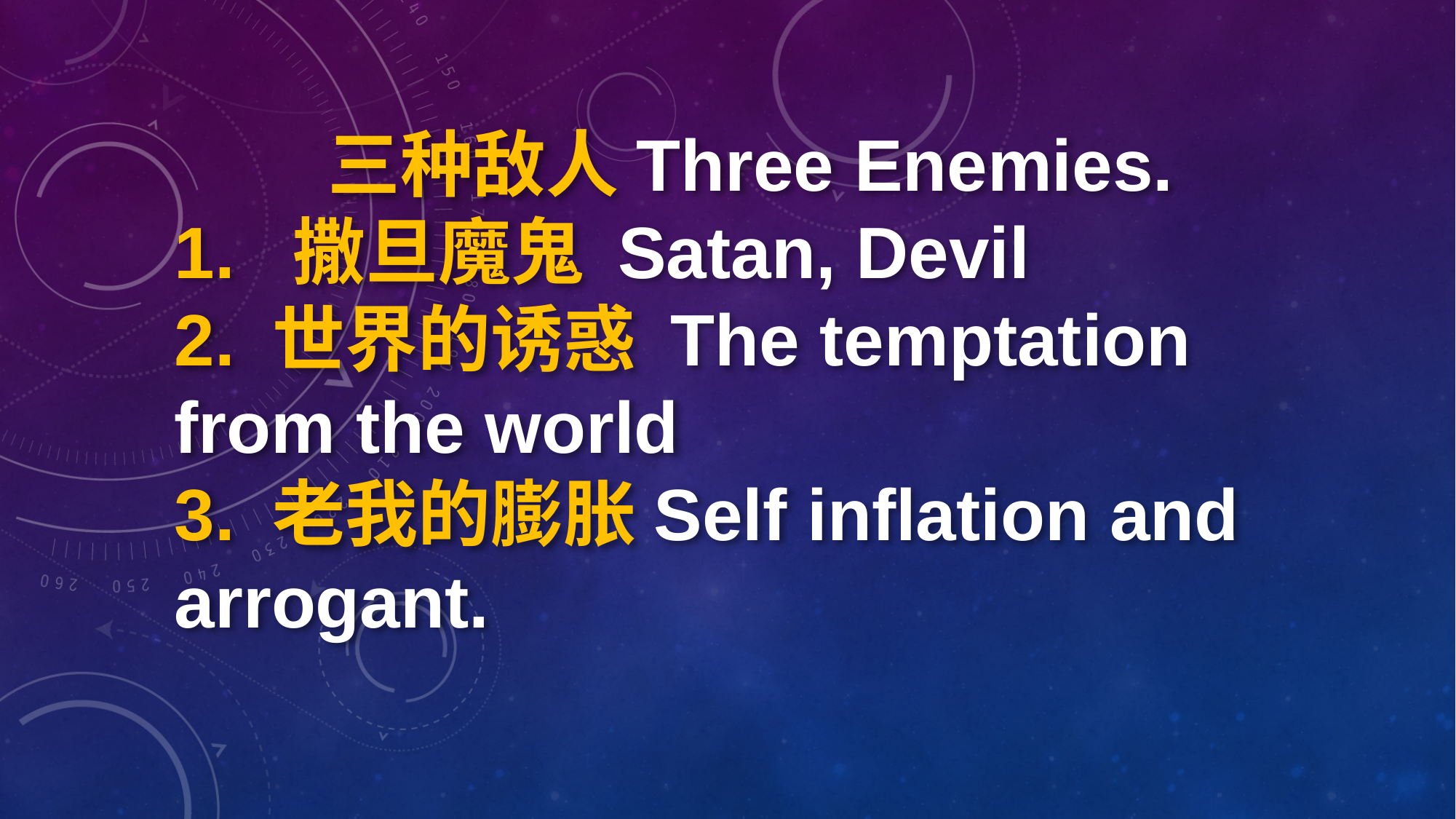

三种敌人Three Enemies.
1.  撒旦魔鬼 Satan, Devil
2. 世界的诱惑 The temptation from the world
3. 老我的膨胀Self inflation and arrogant.